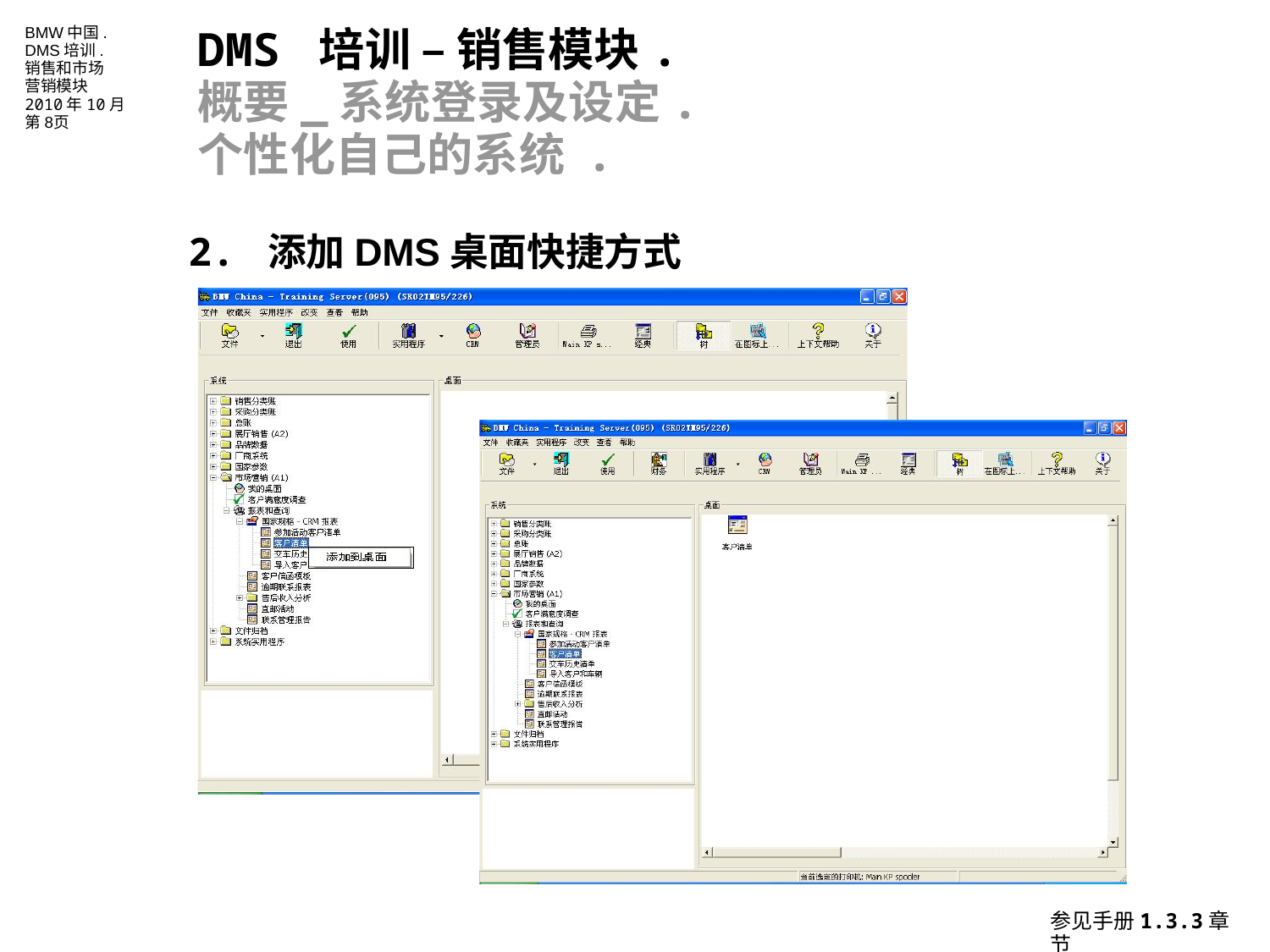

DMS 培训 – 销售模块.
概要_系统登录及设定.
个性化自己的系统 .
2. 添加DMS桌面快捷方式

参见手册1.3.3章节